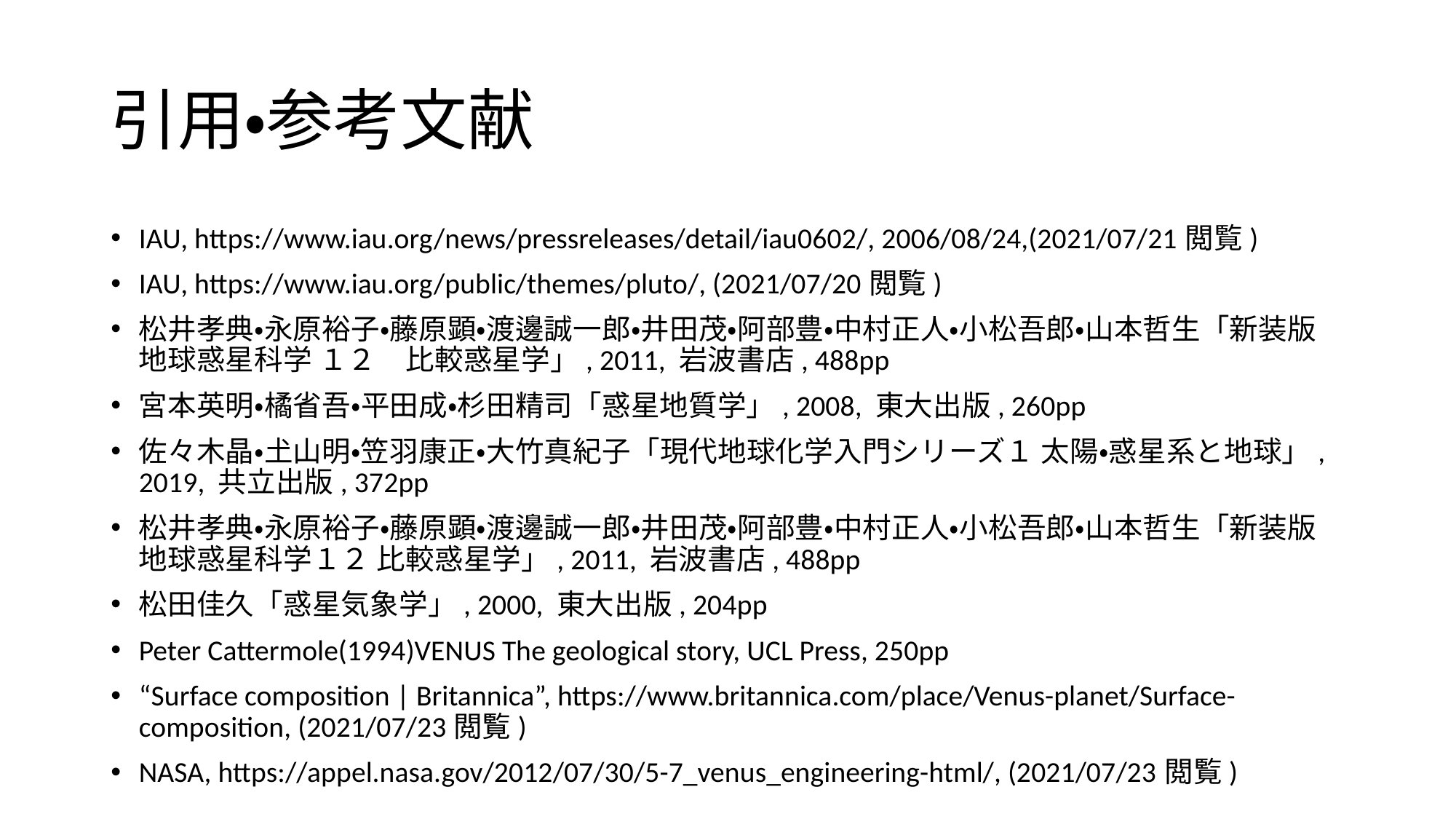

# 引用・参考文献
IAU, https://www.iau.org/news/pressreleases/detail/iau0602/, 2006/08/24,(2021/07/21閲覧)
IAU, https://www.iau.org/public/themes/pluto/, (2021/07/20閲覧)
松井孝典・永原裕子・藤原顕・渡邊誠一郎・井田茂・阿部豊・中村正人・小松吾郎・山本哲生「新装版 地球惑星科学 １２　比較惑星学」, 2011, 岩波書店, 488pp
宮本英明・橘省吾・平田成・杉田精司「惑星地質学」, 2008, 東大出版, 260pp
佐々木晶・𡈽山明・笠羽康正・大竹真紀子「現代地球化学入門シリーズ１ 太陽・惑星系と地球」, 2019, 共立出版, 372pp
松井孝典・永原裕子・藤原顕・渡邊誠一郎・井田茂・阿部豊・中村正人・小松吾郎・山本哲生「新装版 地球惑星科学１２ 比較惑星学」, 2011, 岩波書店, 488pp
松田佳久「惑星気象学」, 2000, 東大出版, 204pp
Peter Cattermole(1994)VENUS The geological story, UCL Press, 250pp
“Surface composition | Britannica”, https://www.britannica.com/place/Venus-planet/Surface-composition, (2021/07/23閲覧)
NASA, https://appel.nasa.gov/2012/07/30/5-7_venus_engineering-html/, (2021/07/23閲覧)